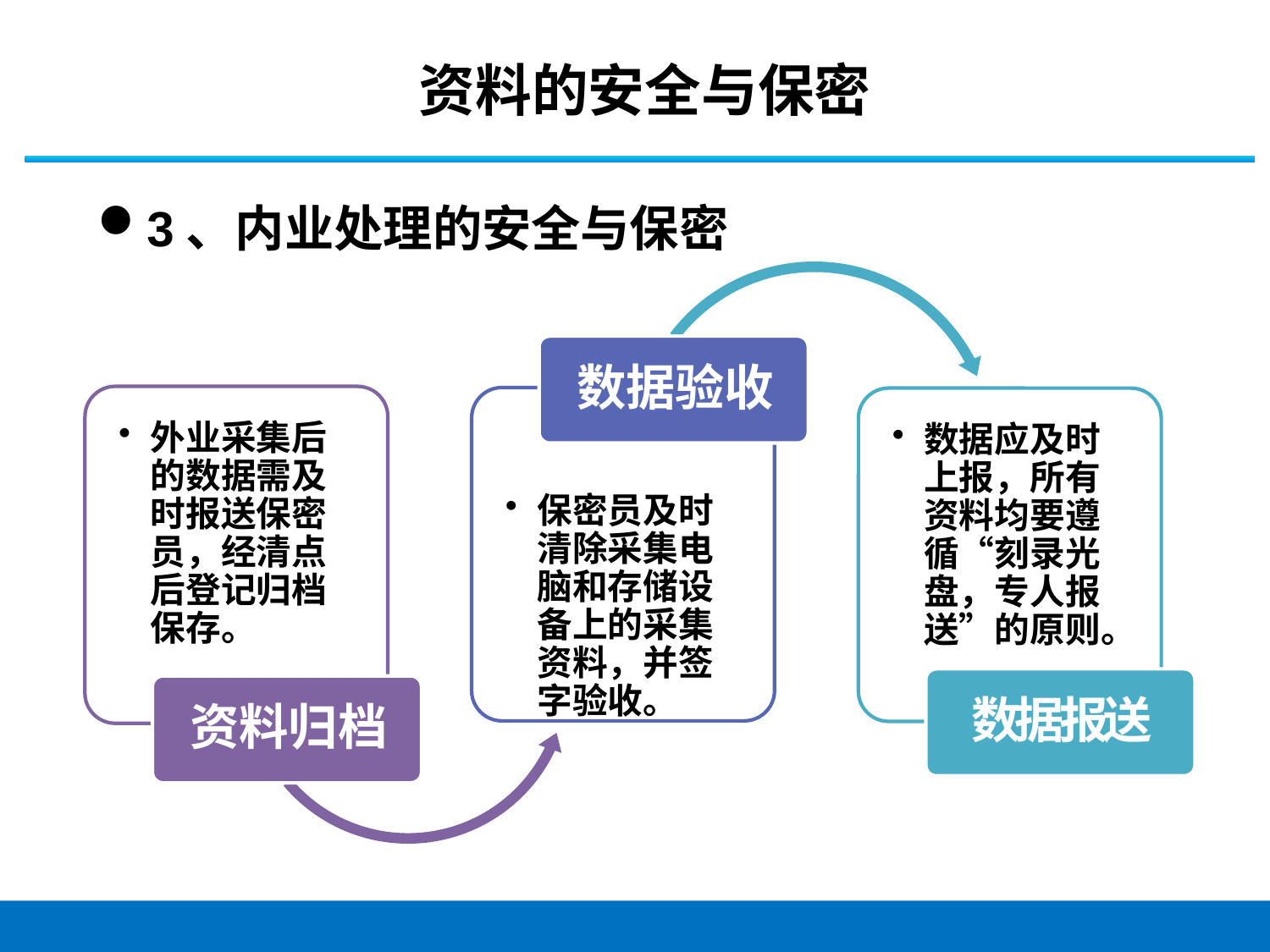

资料的安全与保密
3、内业处理的安全与保密
外业采集后的数据需及时报送保密员，经清点后登记归档保存。
资料归档
保密员及时清除采集电脑和存储设备上的采集资料，并签字验收。
数据验收
数据应及时上报，所有资料均要遵循“刻录光盘，专人报送”的原则。
数据报送